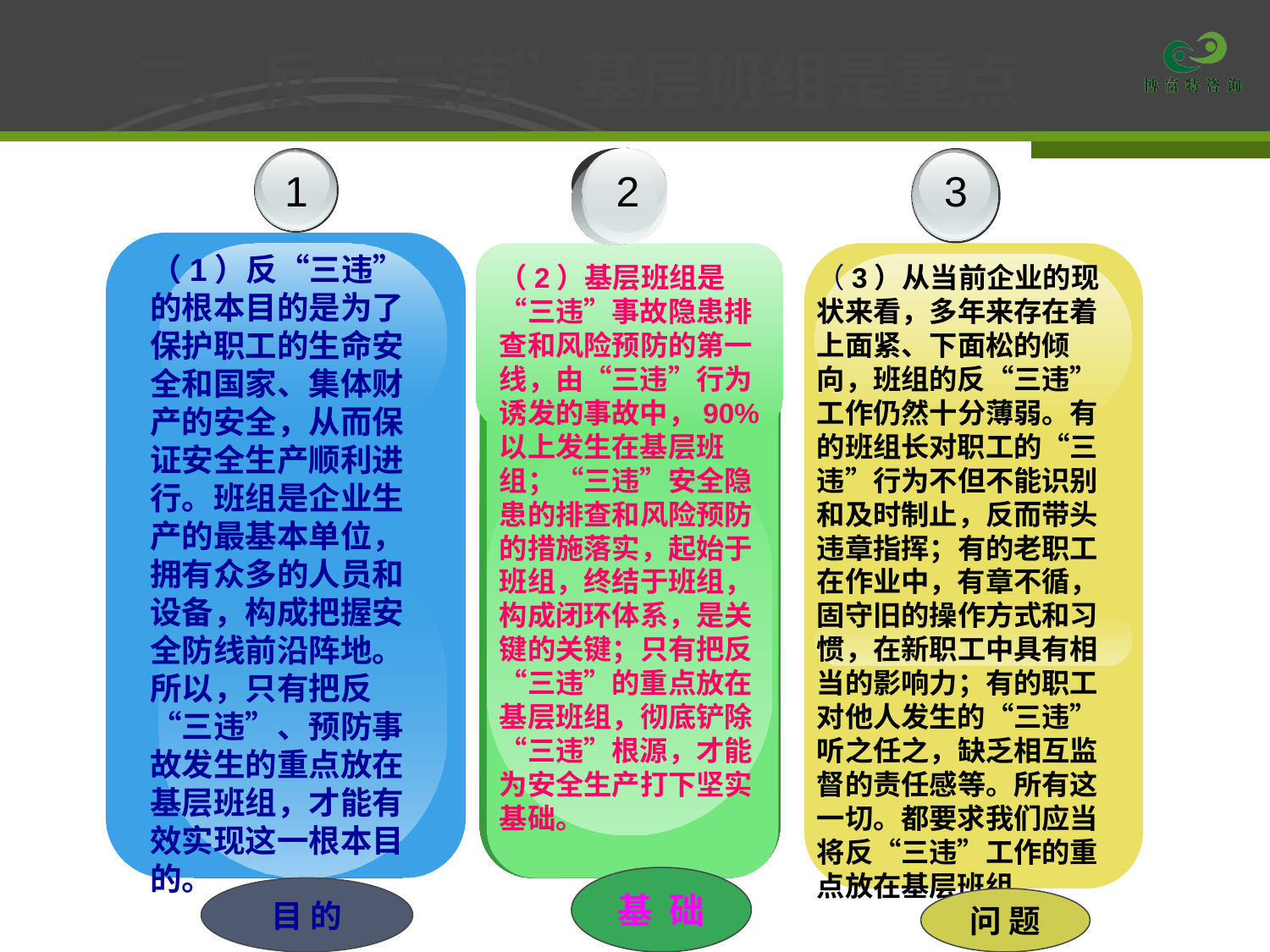

二、反“三违”基层班组是重点

1

2
3

（1）反“三违”的根本目的是为了保护职工的生命安全和国家、集体财产的安全，从而保证安全生产顺利进行。班组是企业生产的最基本单位，拥有众多的人员和设备，构成把握安全防线前沿阵地。所以，只有把反“三违”、预防事故发生的重点放在基层班组，才能有效实现这一根本目的。

（2）基层班组是“三违”事故隐患排查和风险预防的第一线，由“三违”行为诱发的事故中，90%以上发生在基层班组；“三违”安全隐患的排查和风险预防的措施落实，起始于班组，终结于班组，构成闭环体系，是关键的关键；只有把反“三违”的重点放在基层班组，彻底铲除“三违”根源，才能为安全生产打下坚实基础。
（3）从当前企业的现状来看，多年来存在着上面紧、下面松的倾向，班组的反“三违”工作仍然十分薄弱。有的班组长对职工的“三违”行为不但不能识别和及时制止，反而带头违章指挥；有的老职工在作业中，有章不循，固守旧的操作方式和习惯，在新职工中具有相当的影响力；有的职工对他人发生的“三违”听之任之，缺乏相互监督的责任感等。所有这一切。都要求我们应当将反“三违”工作的重点放在基层班组。

26
基  础
目 的
问 题